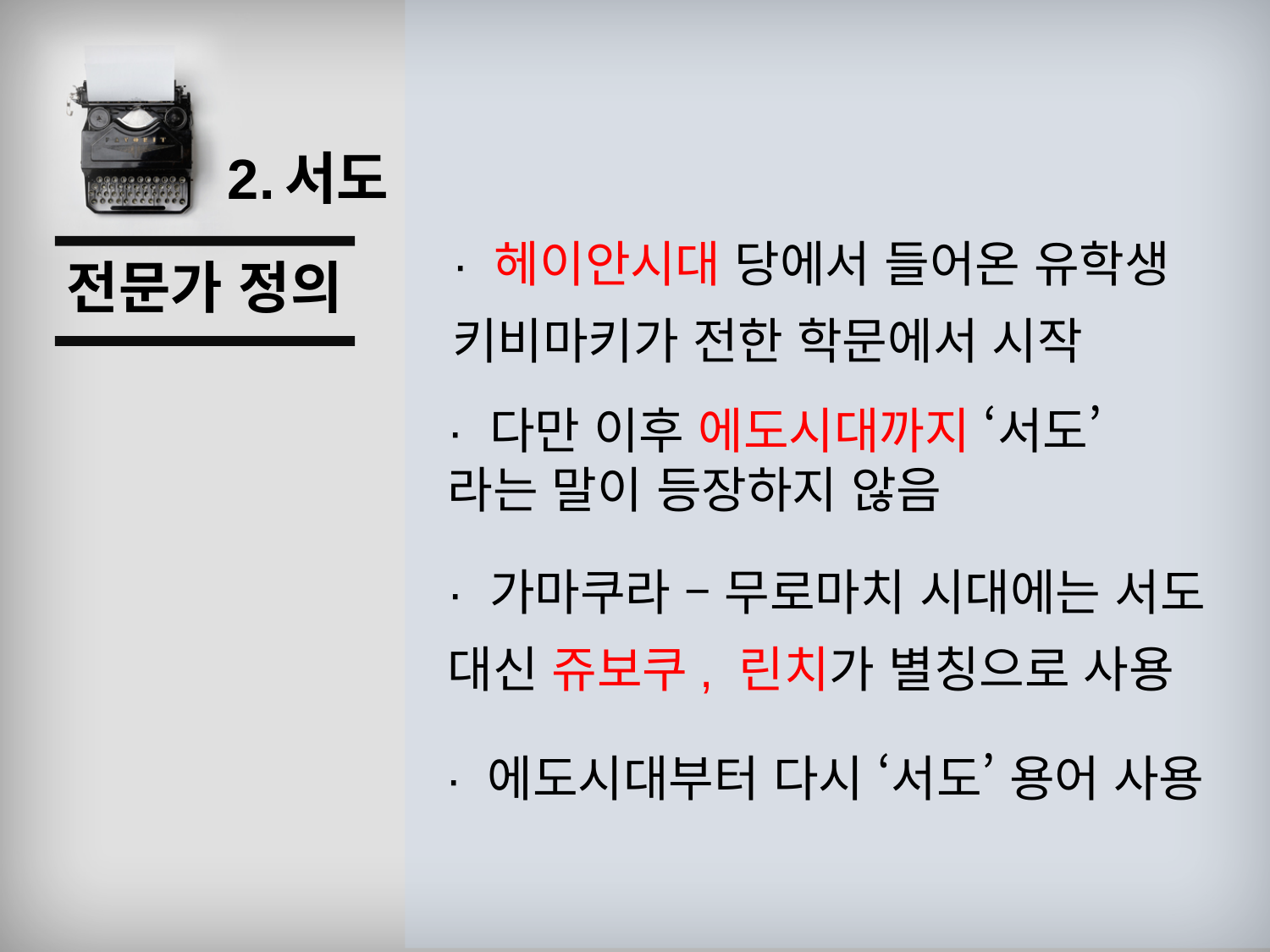

# 2.서도
· 헤이안시대 당에서 들어온 유학생  키비마키가 전한 학문에서 시작

전문가 정의

· 다만 이후 에도시대까지 ‘서도’라는 말이 등장하지 않음
· 가마쿠라 – 무로마치 시대에는 서도 대신 쥬보쿠, 린치가 별칭으로 사용
· 에도시대부터 다시 ‘서도’ 용어 사용